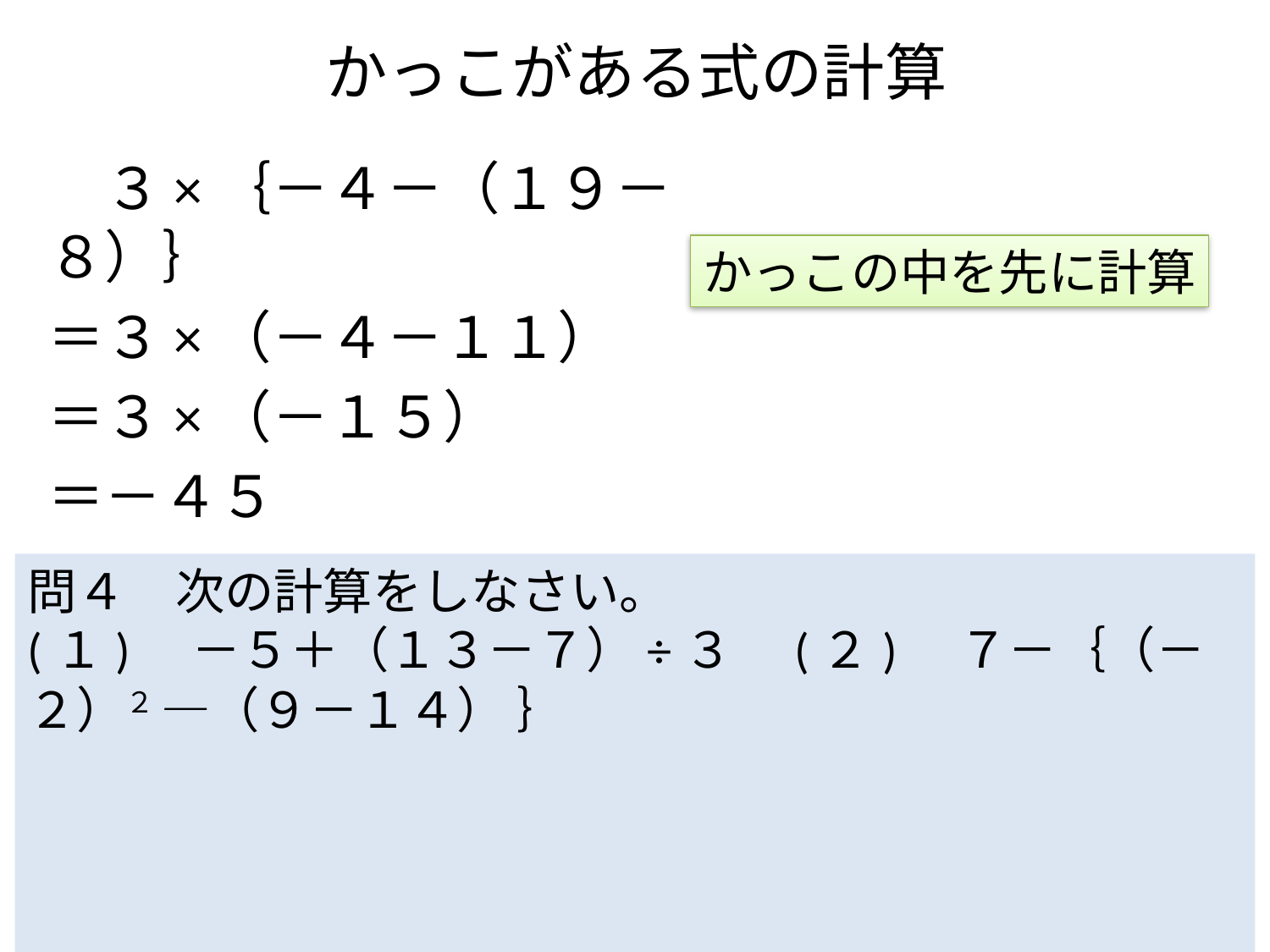

# かっこがある式の計算
　３×｛－４－（１９－８）｝
＝３×（－４－１１）
＝３×（－１５）
＝－４５
かっこの中を先に計算
問４　次の計算をしなさい。
(１)　－５＋（１３－７）÷３　(２)　７－｛（－２）２ ―（９－１４） ｝